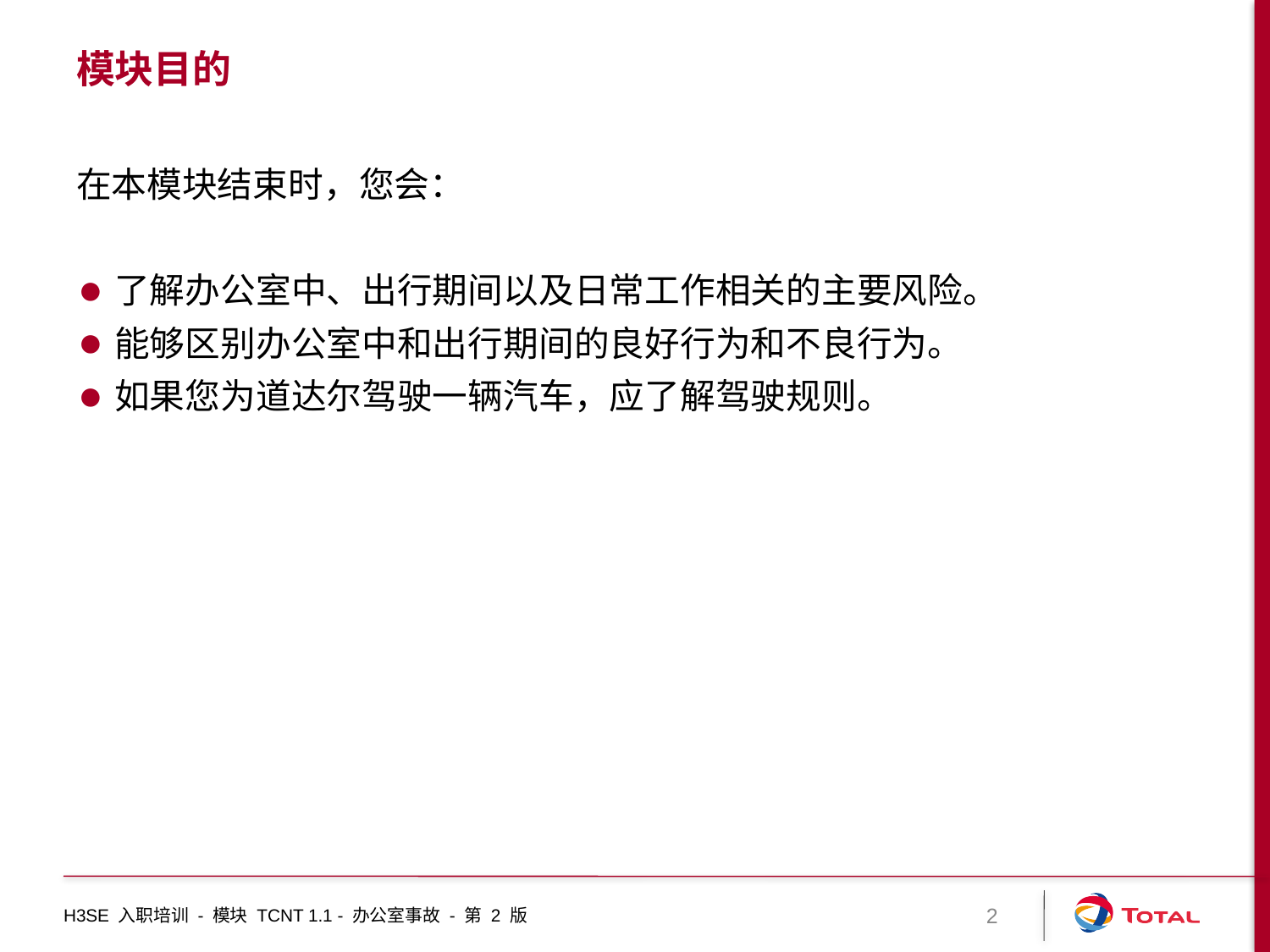

# 模块目的
在本模块结束时，您会：

了解办公室中、出行期间以及日常工作相关的主要风险。
能够区别办公室中和出行期间的良好行为和不良行为。
如果您为道达尔驾驶一辆汽车，应了解驾驶规则。
H3SE 入职培训 - 模块 TCNT 1.1 - 办公室事故 - 第 2 版
2